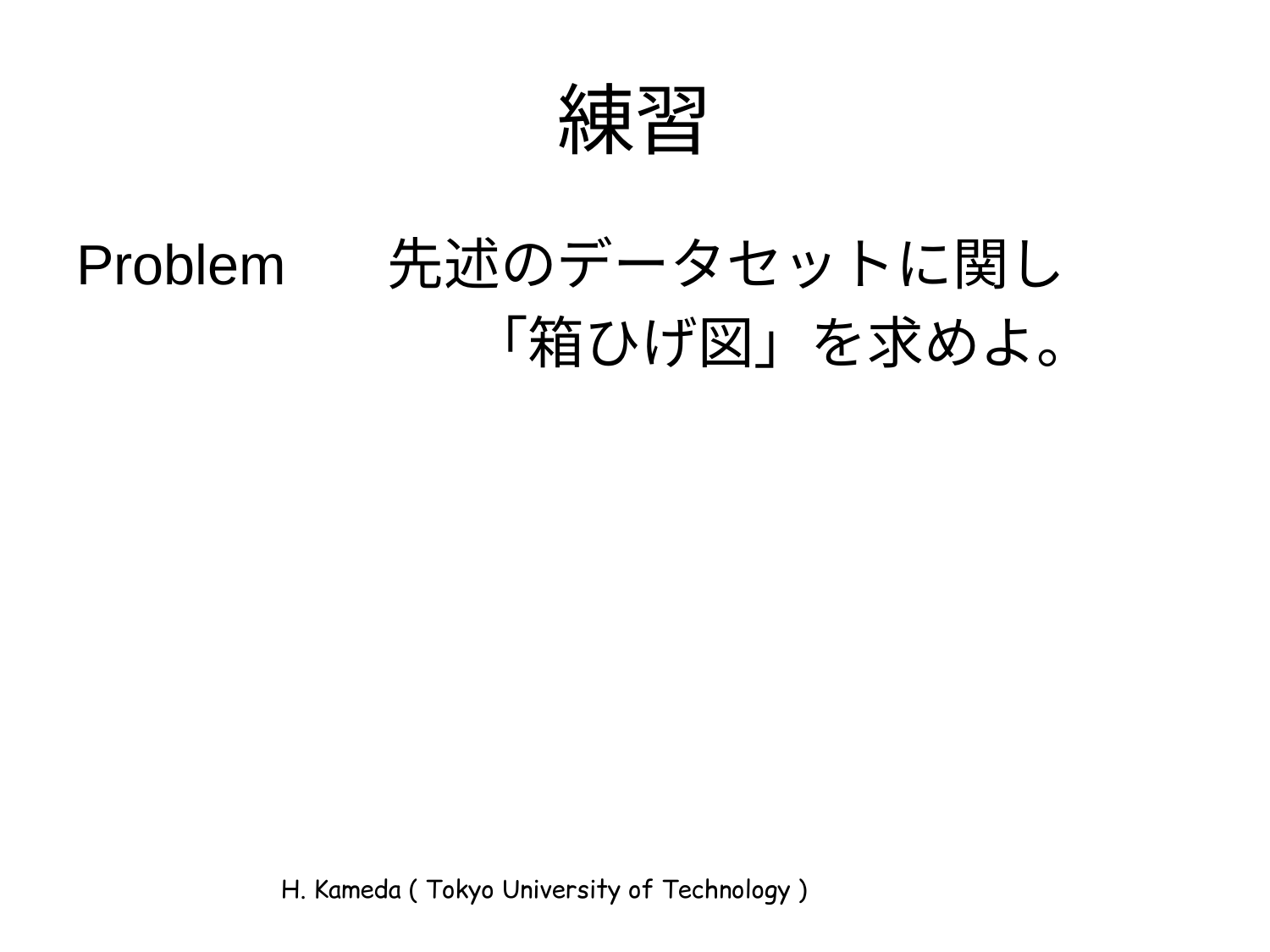

# 練習
Problem  　先述のデータセットに関し
　　　　　　　「箱ひげ図」を求めよ。
H. Kameda ( Tokyo University of Technology )